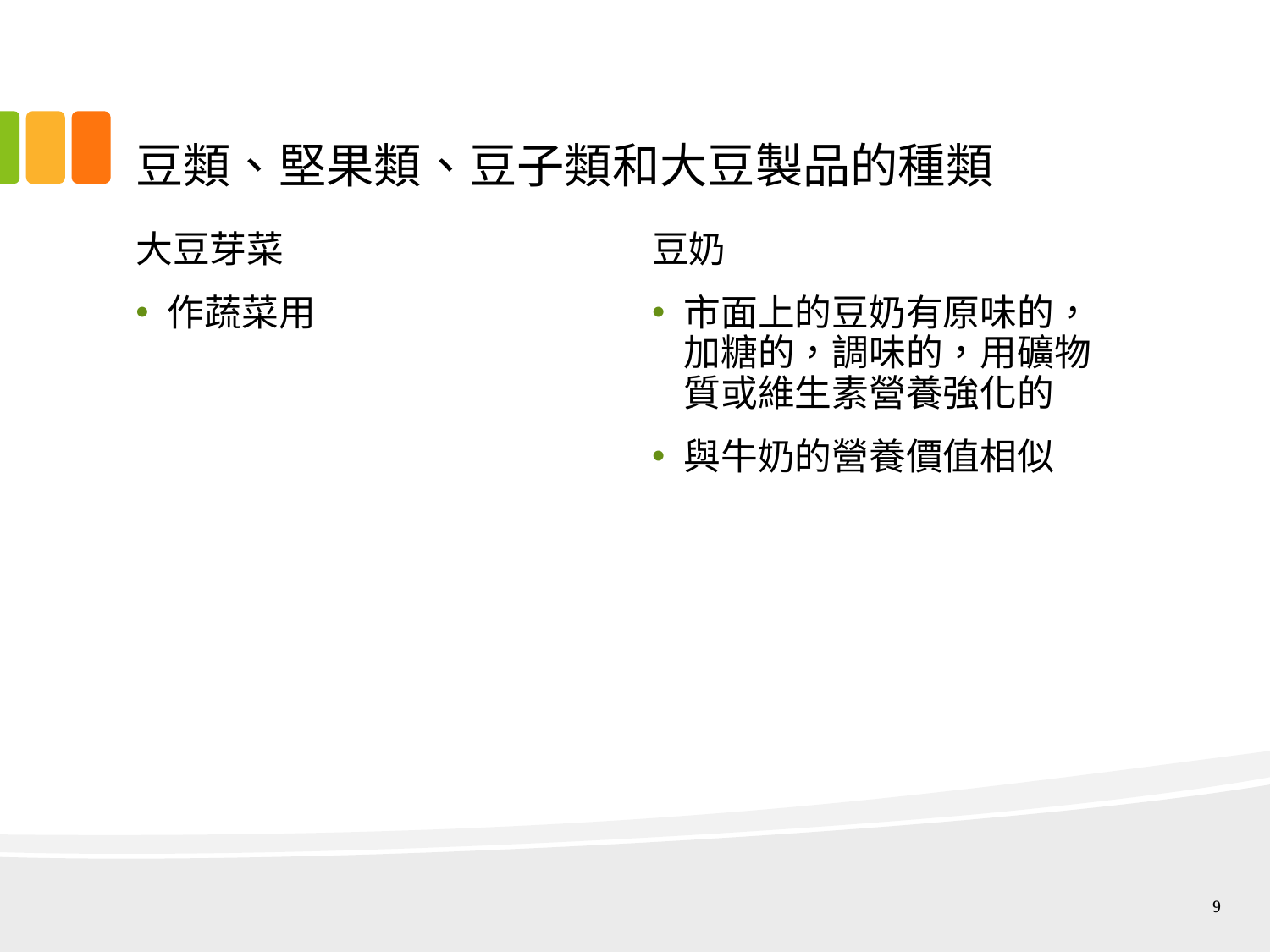

# 豆類、堅果類、豆子類和大豆製品的種類
大豆芽菜
作蔬菜用

豆奶
市面上的豆奶有原味的，加糖的，調味的，用礦物質或維生素營養強化的
與牛奶的營養價值相似
9